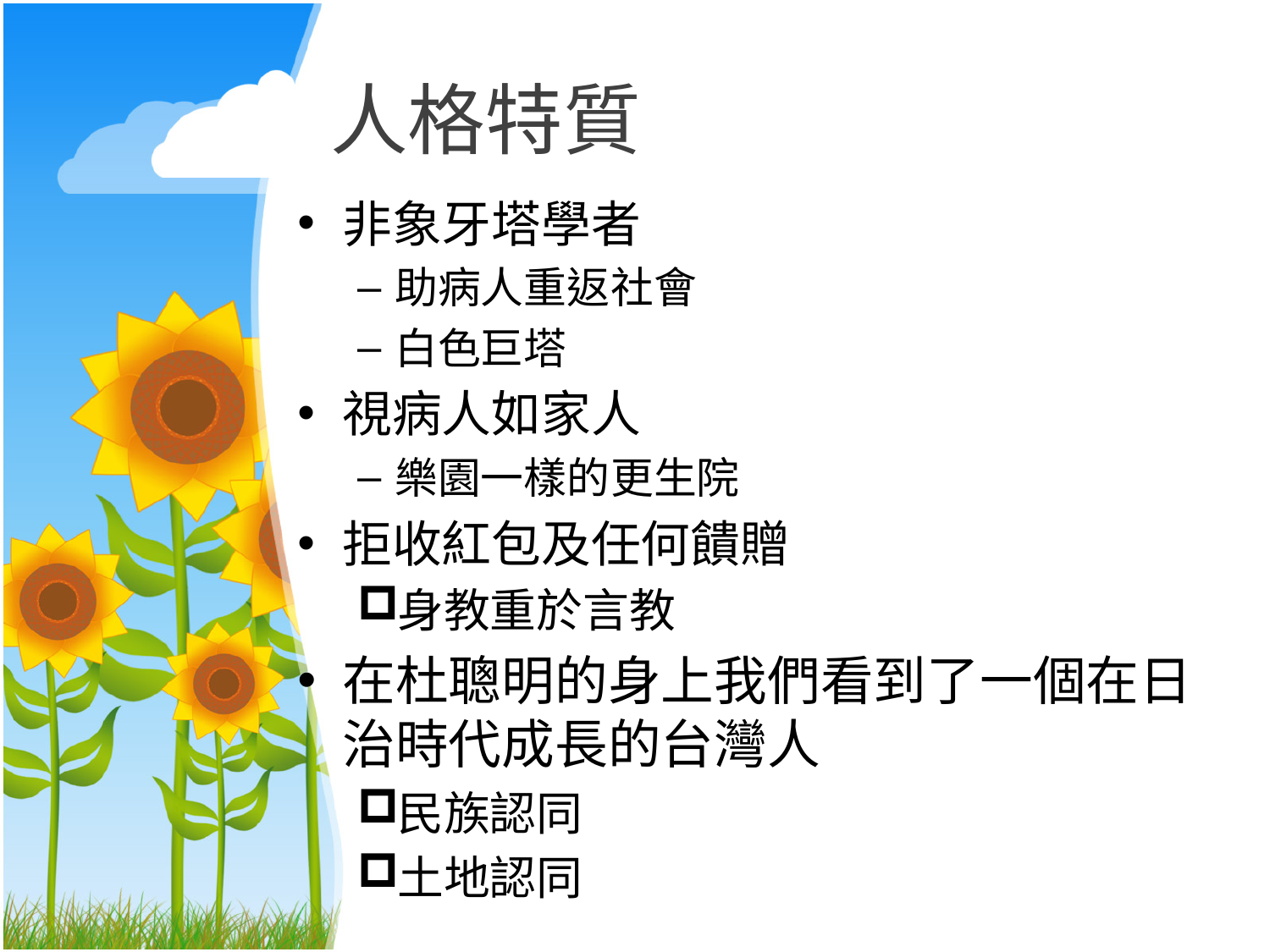

# 人格特質
非象牙塔學者
助病人重返社會
白色巨塔
視病人如家人
樂園一樣的更生院
拒收紅包及任何饋贈
身教重於言教
在杜聰明的身上我們看到了一個在日治時代成長的台灣人
民族認同
土地認同